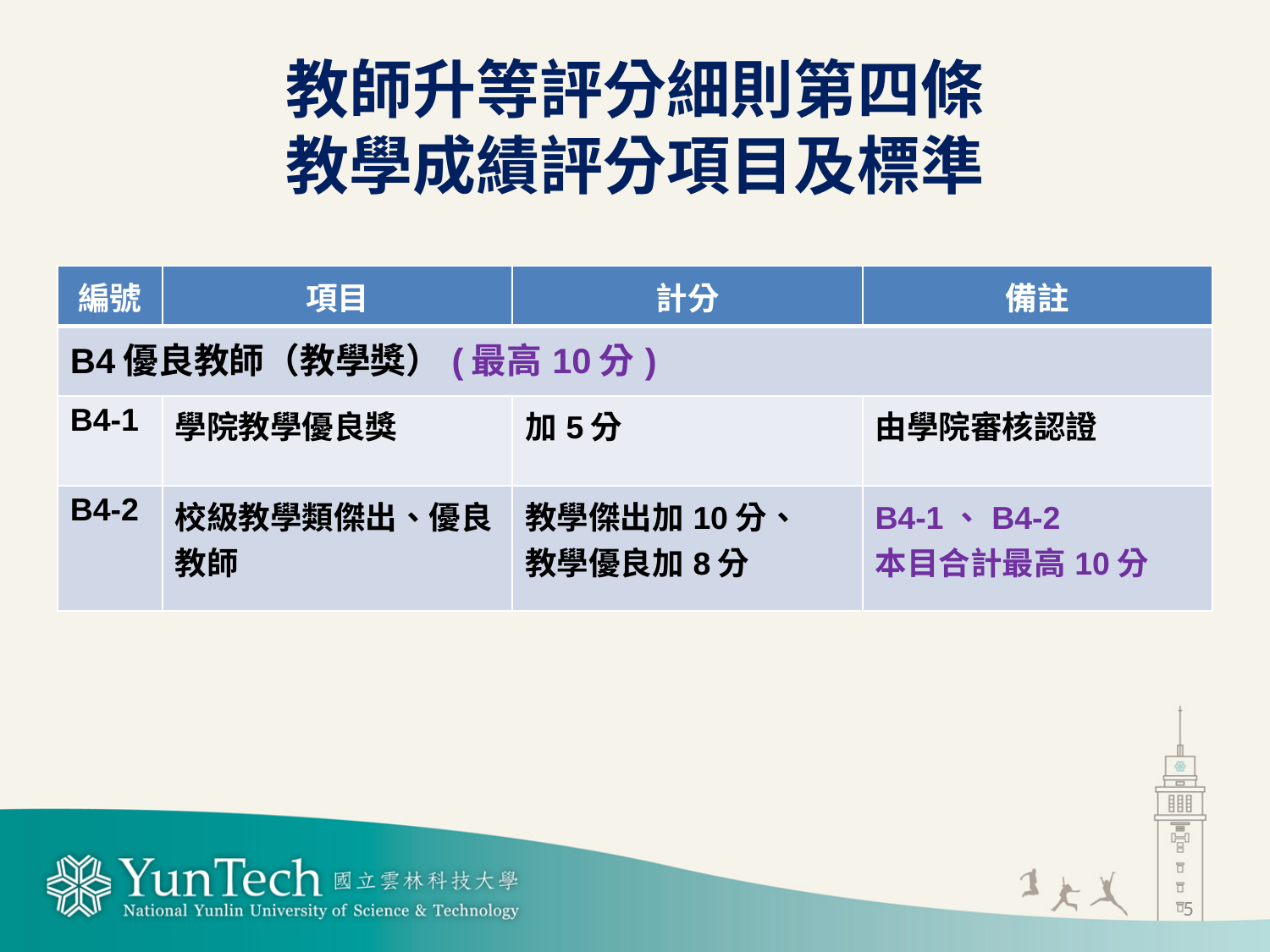

# 教師升等評分細則第四條 教學成績評分項目及標準
| 編號 | 項目 | 計分 | 備註 |
| --- | --- | --- | --- |
| B4優良教師（教學獎）(最高10分) |  |  |  |
| B4-1 | 學院教學優良獎 | 加5分 | 由學院審核認證 |
| B4-2 | 校級教學類傑出、優良教師 | 教學傑出加10分、 教學優良加8分 | B4-1、B4-2 本目合計最高10分 |
5